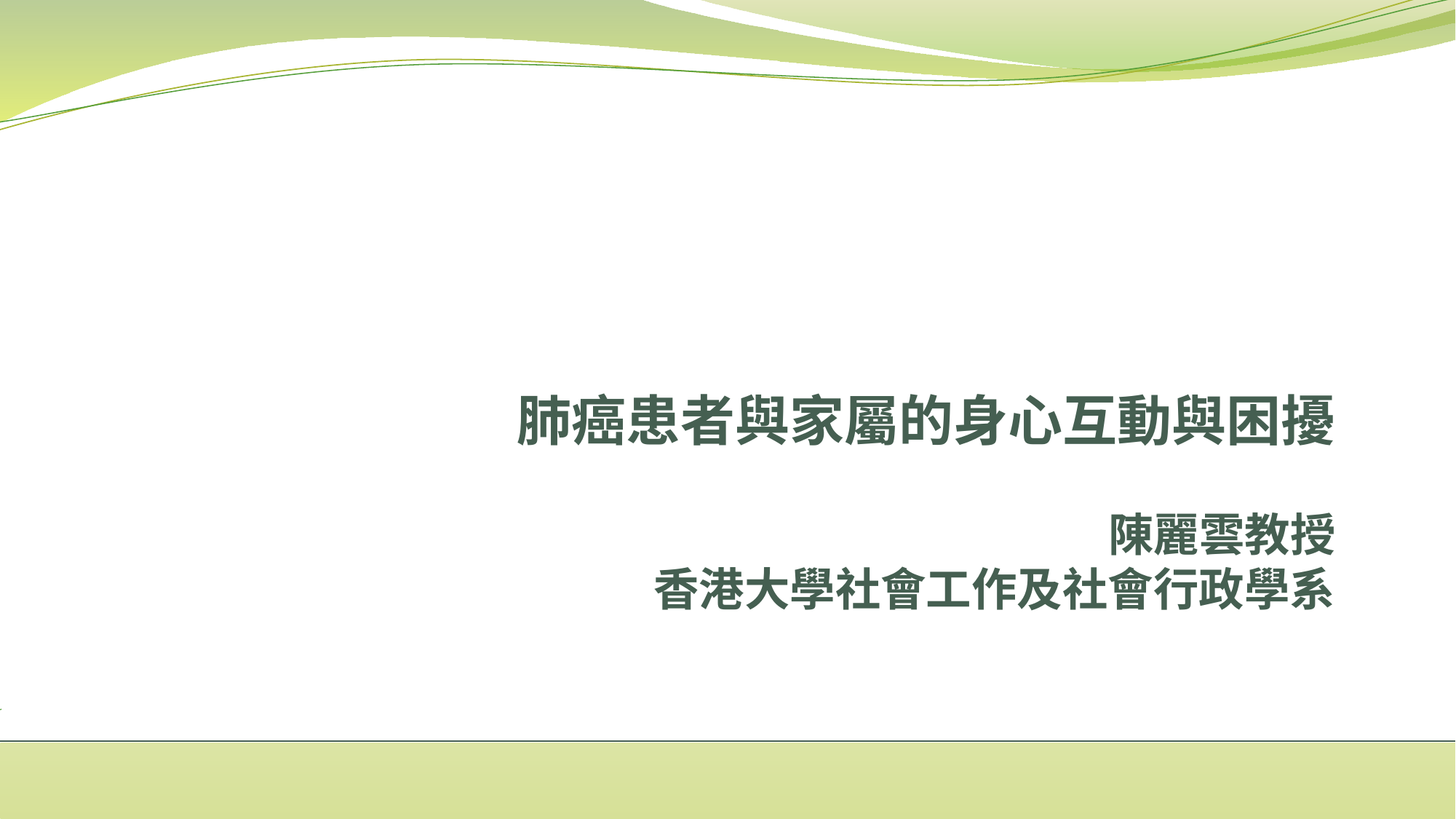

# 肺癌患者與家屬的身心互動與困擾 陳麗雲教授 香港大學社會工作及社會行政學系